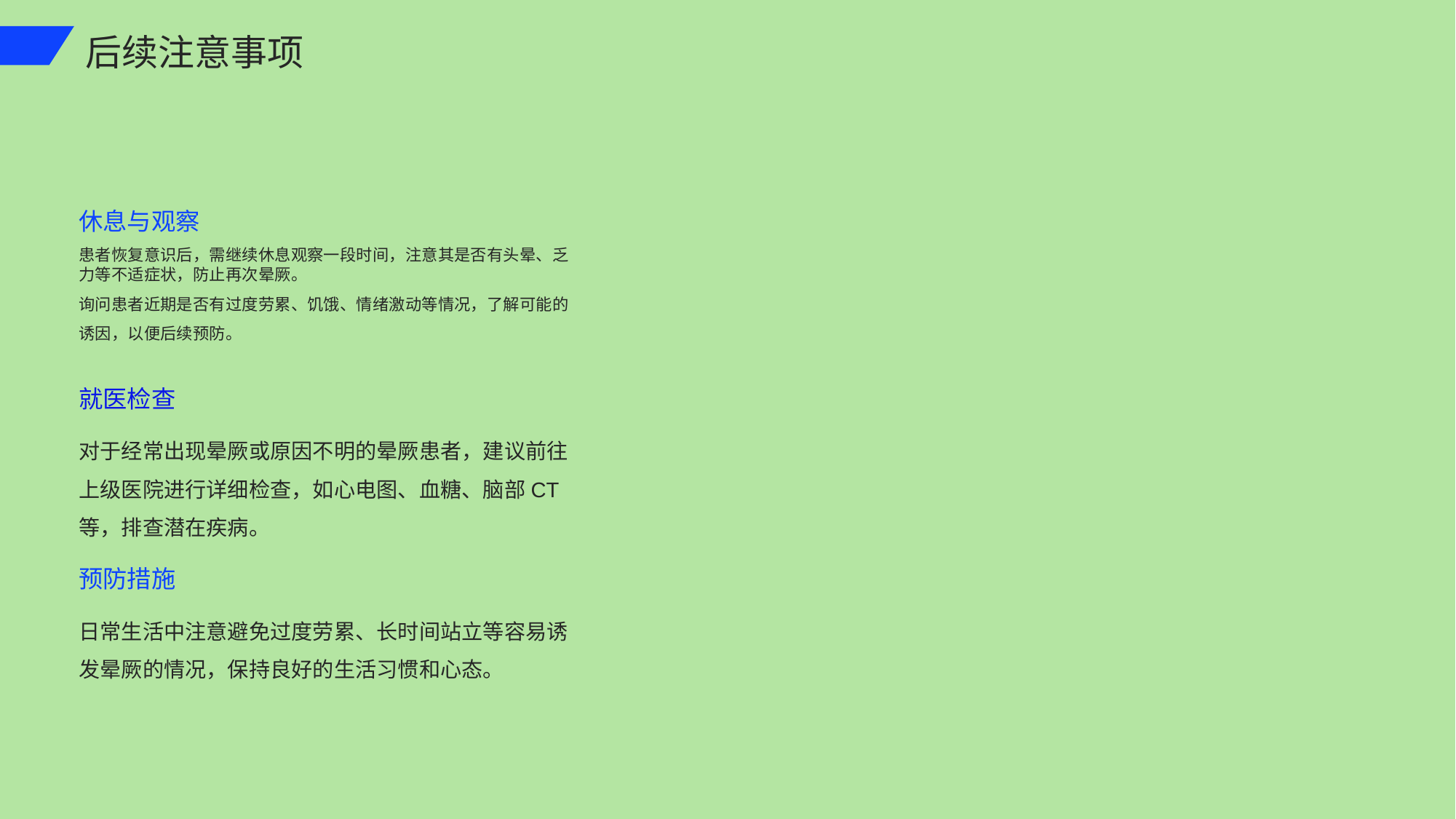

后续注意事项

休息与观察
患者恢复意识后，需继续休息观察一段时间，注意其是否有头晕、乏力等不适症状，防止再次晕厥。
询问患者近期是否有过度劳累、饥饿、情绪激动等情况，了解可能的诱因，以便后续预防。
就医检查
对于经常出现晕厥或原因不明的晕厥患者，建议前往上级医院进行详细检查，如心电图、血糖、脑部CT等，排查潜在疾病。
预防措施
日常生活中注意避免过度劳累、长时间站立等容易诱发晕厥的情况，保持良好的生活习惯和心态。